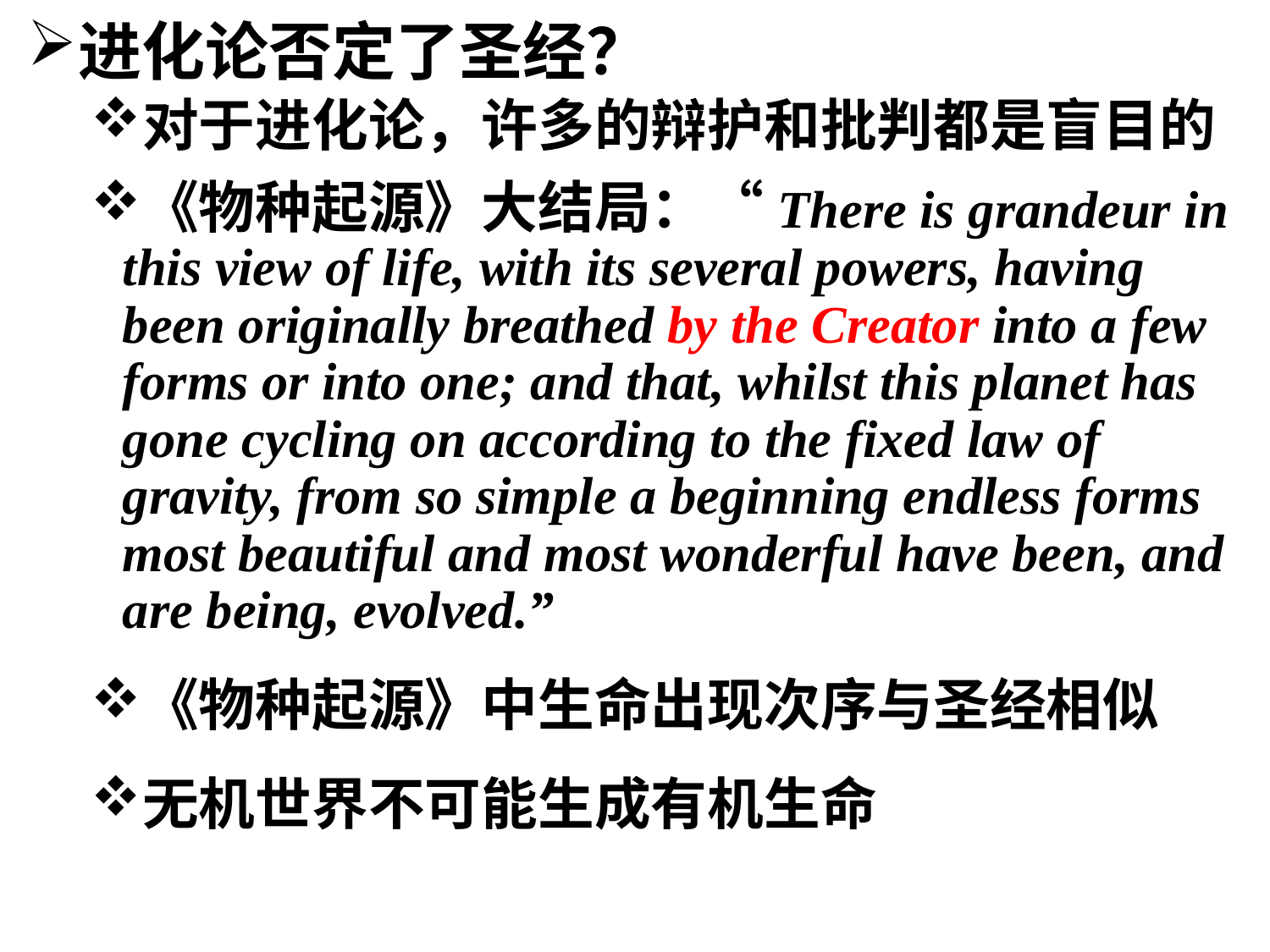

进化论否定了圣经？
对于进化论，许多的辩护和批判都是盲目的

《物种起源》大结局：“There is grandeur in this view of life, with its several powers, having been originally breathed by the Creator into a few forms or into one; and that, whilst this planet has gone cycling on according to the fixed law of gravity, from so simple a beginning endless forms most beautiful and most wonderful have been, and are being, evolved.”

《物种起源》中生命出现次序与圣经相似

无机世界不可能生成有机生命